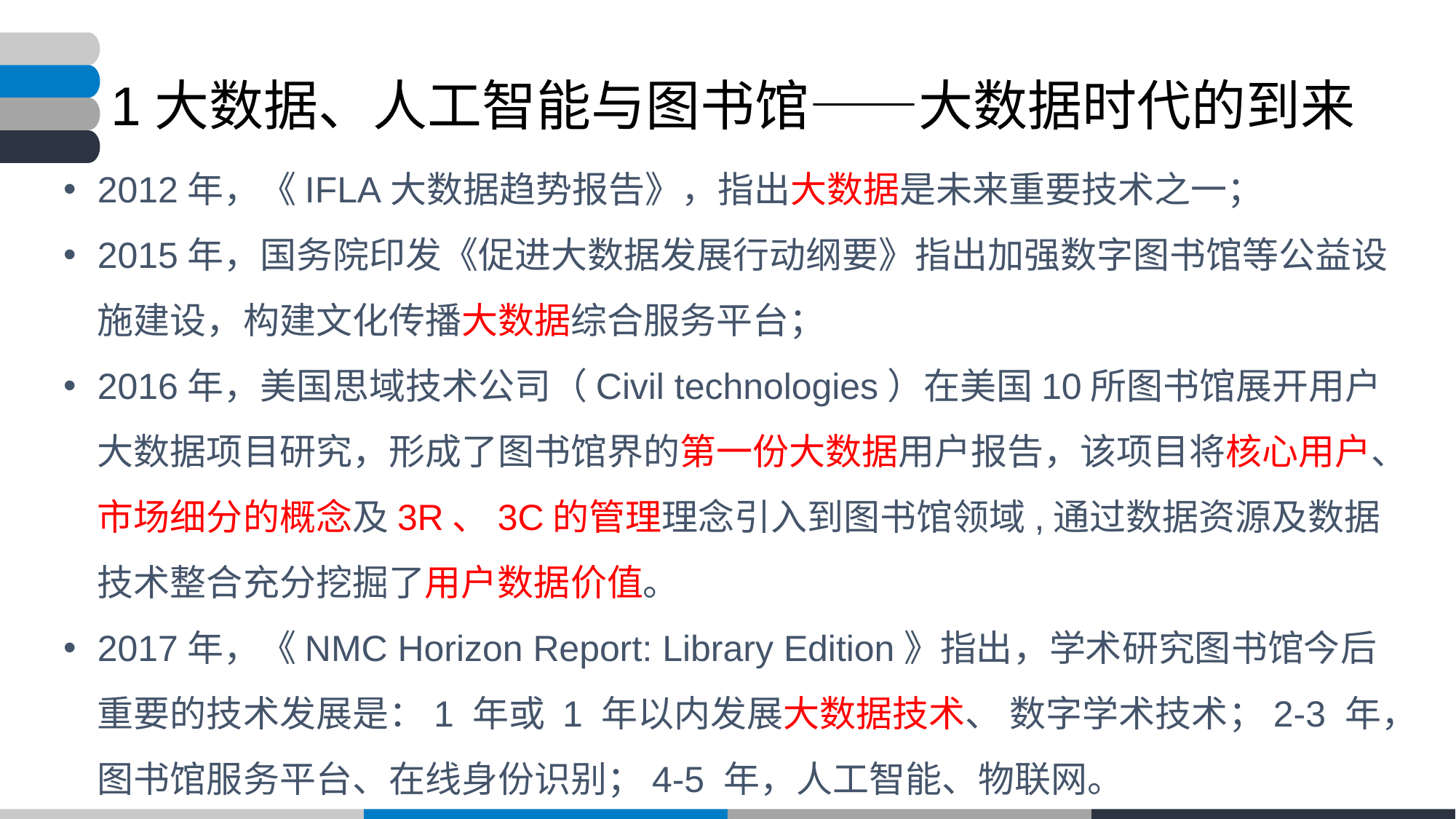

# 1大数据、人工智能与图书馆——大数据时代的到来
2012年，《IFLA大数据趋势报告》，指出大数据是未来重要技术之一；
2015年，国务院印发《促进大数据发展行动纲要》指出加强数字图书馆等公益设施建设，构建文化传播大数据综合服务平台；
2016年，美国思域技术公司（Civil technologies）在美国10所图书馆展开用户大数据项目研究，形成了图书馆界的第一份大数据用户报告，该项目将核心用户、市场细分的概念及3R、3C的管理理念引入到图书馆领域,通过数据资源及数据技术整合充分挖掘了用户数据价值。
2017年，《NMC Horizon Report: Library Edition》指出，学术研究图书馆今后重要的技术发展是：1 年或 1 年以内发展大数据技术、 数字学术技术；2-3 年，图书馆服务平台、在线身份识别；4-5 年，人工智能、物联网。
3